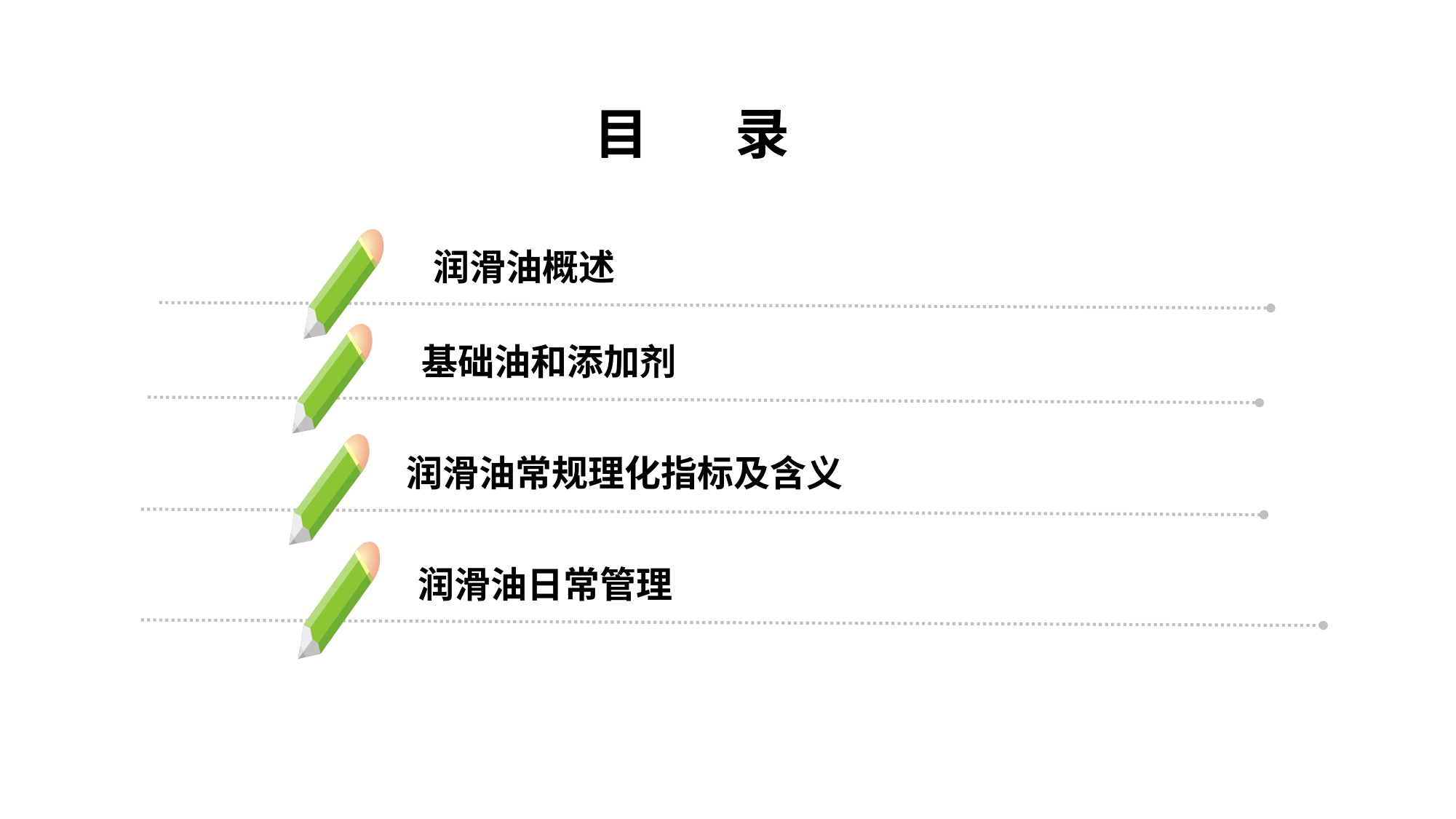

目       录
润滑油概述

基础油和添加剂

润滑油常规理化指标及含义

润滑油日常管理